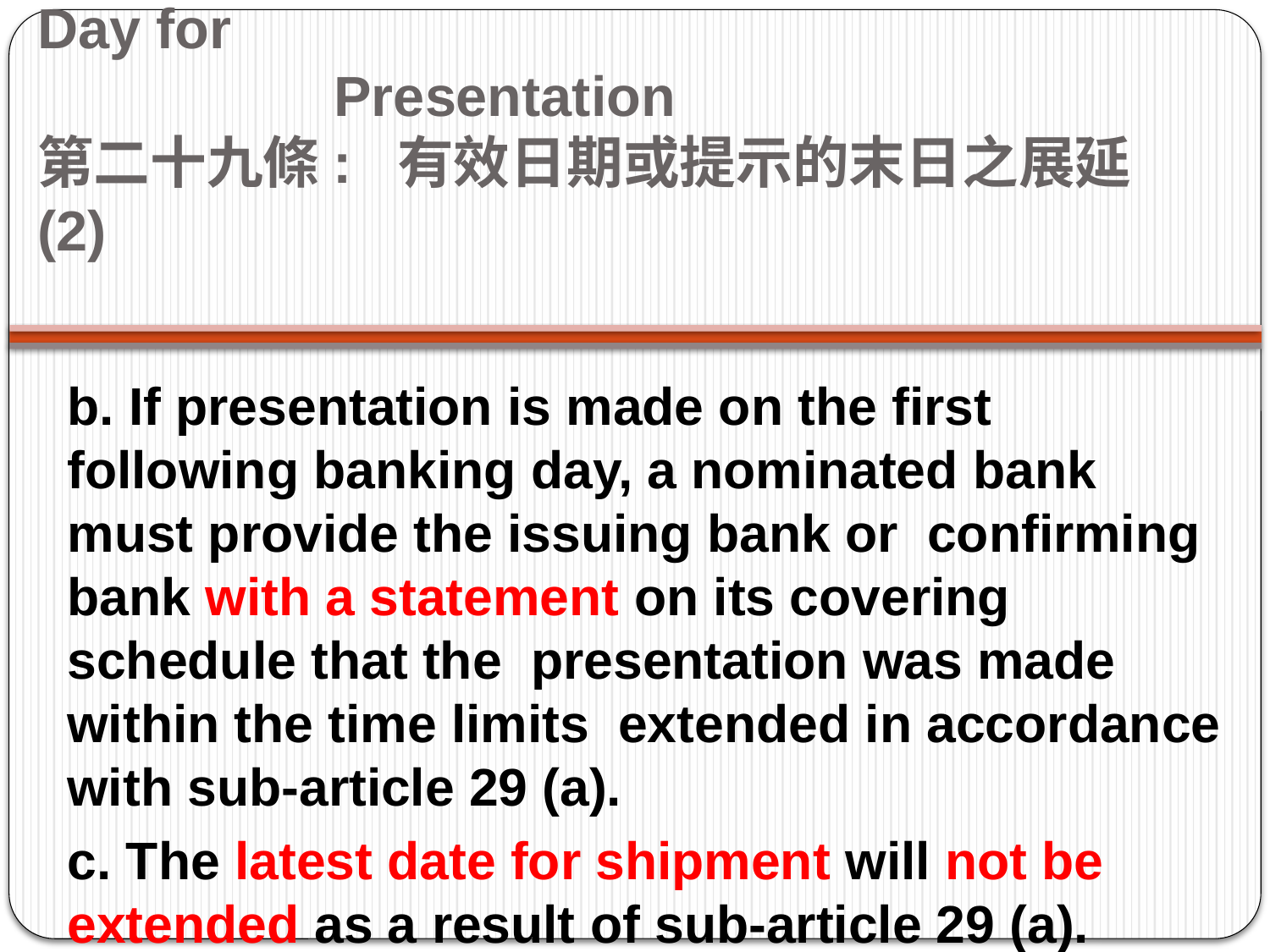

# Article 29: Extension of Expiry Date or Last Day for Presentation    第二十九條:  有效日期或提示的末日之展延   (2)
b. If presentation is made on the first following banking day, a nominated bank must provide the issuing bank or  confirming bank with a statement on its covering schedule that the  presentation was made within the time limits  extended in accordance with sub-article 29 (a).
c. The latest date for shipment will not be extended as a result of sub-article 29 (a).